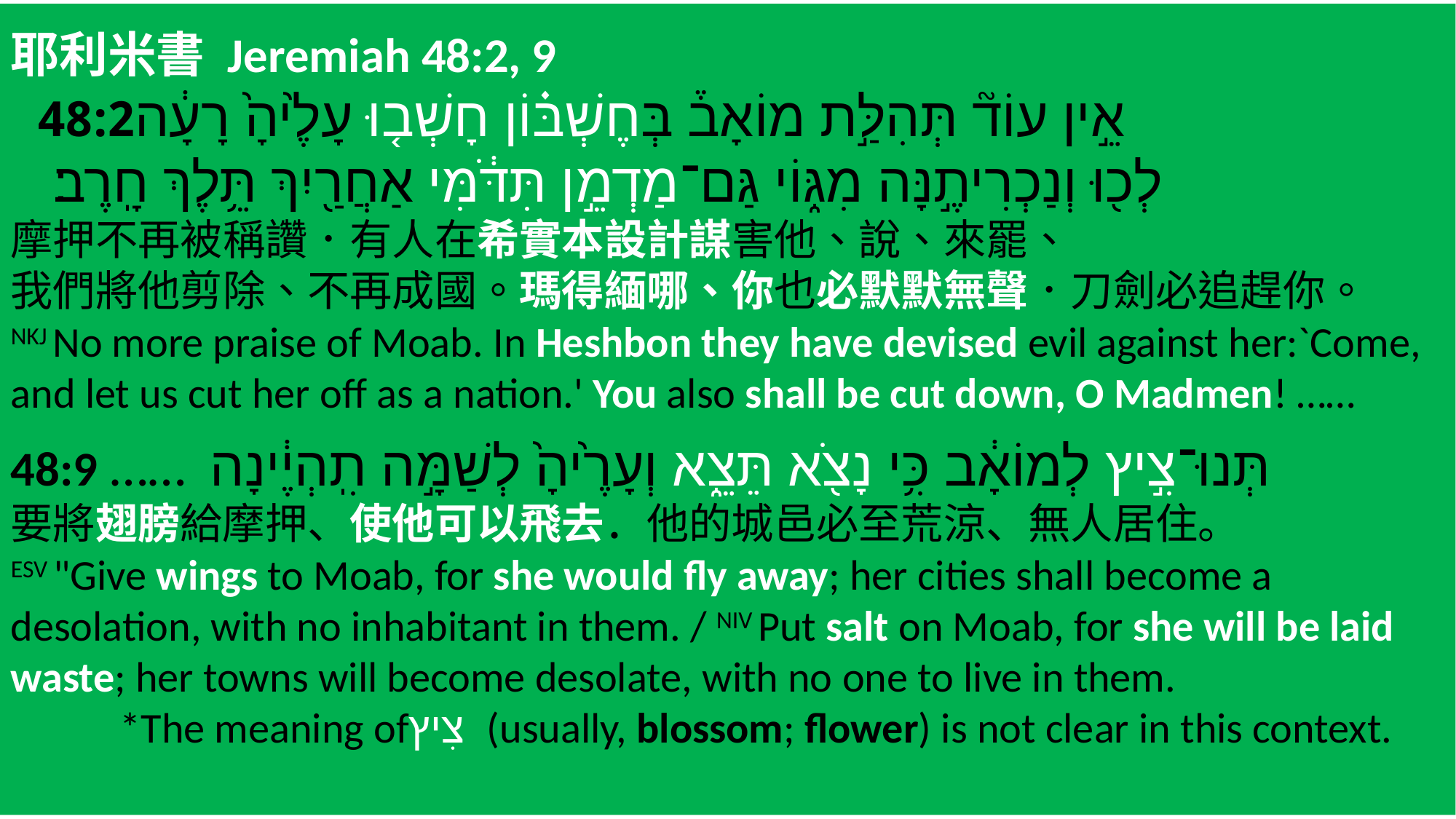

耶利米書 Jeremiah 48:2, 9
אֵ֣ין עוֹד֘ תְּהִלַּ֣ת מוֹאָב֒ בְּחֶשְׁבּ֗וֹן חָשְׁב֤וּ עָלֶ֙יהָ֙ רָעָ֔ה48:2
 לְכ֖וּ וְנַכְרִיתֶ֣נָּה מִגּ֑וֹי גַּם־מַדְמֵ֣ן תִּדֹּ֔מִּי אַחֲרַ֖יִךְ תֵּ֥לֶךְ חָֽרֶב׃
摩押不再被稱讚．有人在希實本設計謀害他、說、來罷、
我們將他剪除、不再成國。瑪得緬哪、你也必默默無聲．刀劍必追趕你。
NKJ No more praise of Moab. In Heshbon they have devised evil against her:`Come, and let us cut her off as a nation.' You also shall be cut down, O Madmen! ……

48:9 …… ‎ תְּנוּ־צִ֣יץ לְמוֹאָ֔ב כִּ֥י נָצֹ֖א תֵּצֵ֑א וְעָרֶ֙יהָ֙ לְשַׁמָּ֣ה תִֽהְיֶ֔ינָה
要將翅膀給摩押、使他可以飛去．他的城邑必至荒涼、無人居住。
ESV "Give wings to Moab, for she would fly away; her cities shall become a desolation, with no inhabitant in them. / NIV Put salt on Moab, for she will be laid waste; her towns will become desolate, with no one to live in them.
	*The meaning ofצִיץ  (usually, blossom; flower) is not clear in this context.